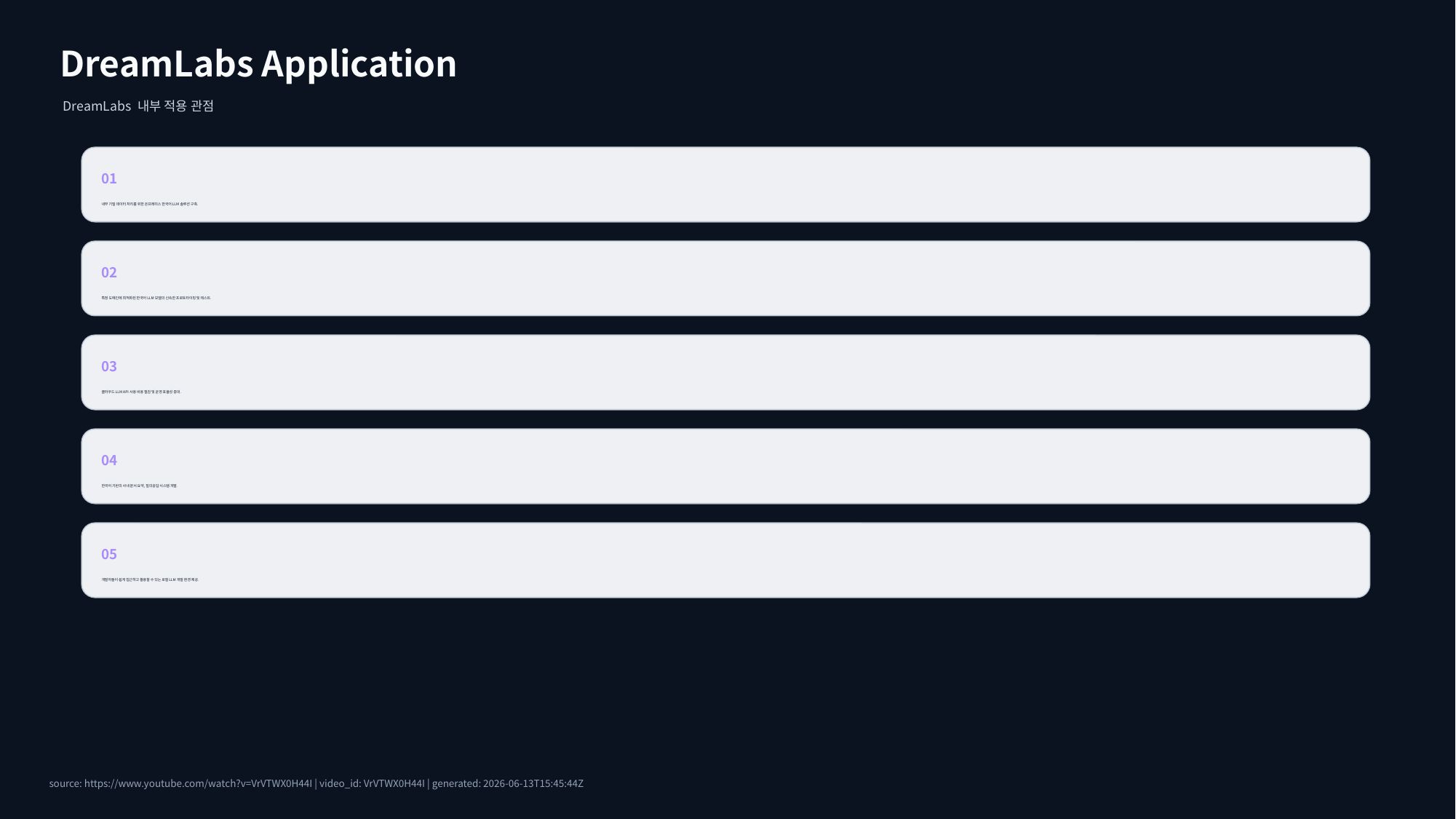

DreamLabs Application
DreamLabs 내부 적용 관점

01
내부 기밀 데이터 처리를 위한 온프레미스 한국어 LLM 솔루션 구축.

02
특정 도메인에 최적화된 한국어 LLM 모델의 신속한 프로토타이핑 및 테스트.

03
클라우드 LLM API 사용 비용 절감 및 운영 효율성 증대.

04
한국어 기반의 사내 문서 요약, 질의응답 시스템 개발.

05
개발자들이 쉽게 접근하고 활용할 수 있는 로컬 LLM 개발 환경 제공.
source: https://www.youtube.com/watch?v=VrVTWX0H44I | video_id: VrVTWX0H44I | generated: 2026-06-13T15:45:44Z